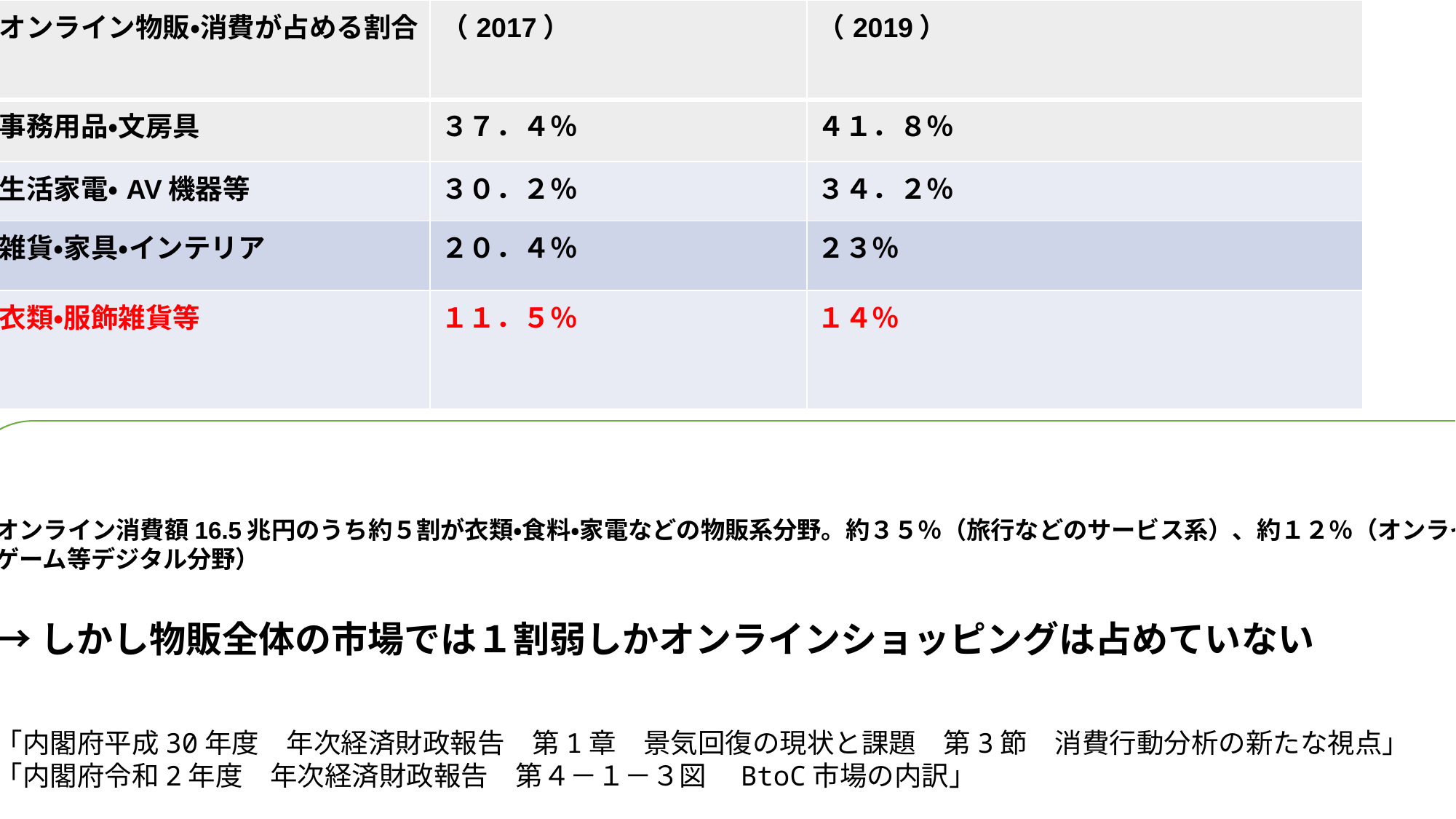

| オンライン物販・消費が占める割合 | （2017） | （2019） |
| --- | --- | --- |
| 事務用品・文房具 | ３７．４％ | ４１．８％ |
| 生活家電・AV機器等 | ３０．２％ | ３４．２％ |
| 雑貨・家具・インテリア | ２０．４％ | ２３％ |
| 衣類・服飾雑貨等 | １１．５％ | １４％ |

オンライン消費額16.5兆円のうち約５割が衣類・食料・家電などの物販系分野。約３５％（旅行などのサービス系）、約１２％（オンラインゲーム等デジタル分野）

→しかし物販全体の市場では１割弱しかオンラインショッピングは占めていない

「内閣府平成30年度　年次経済財政報告　第1章　景気回復の現状と課題　第3節　消費行動分析の新たな視点」
「内閣府令和2年度　年次経済財政報告　第４－１－３図　BtoC市場の内訳」